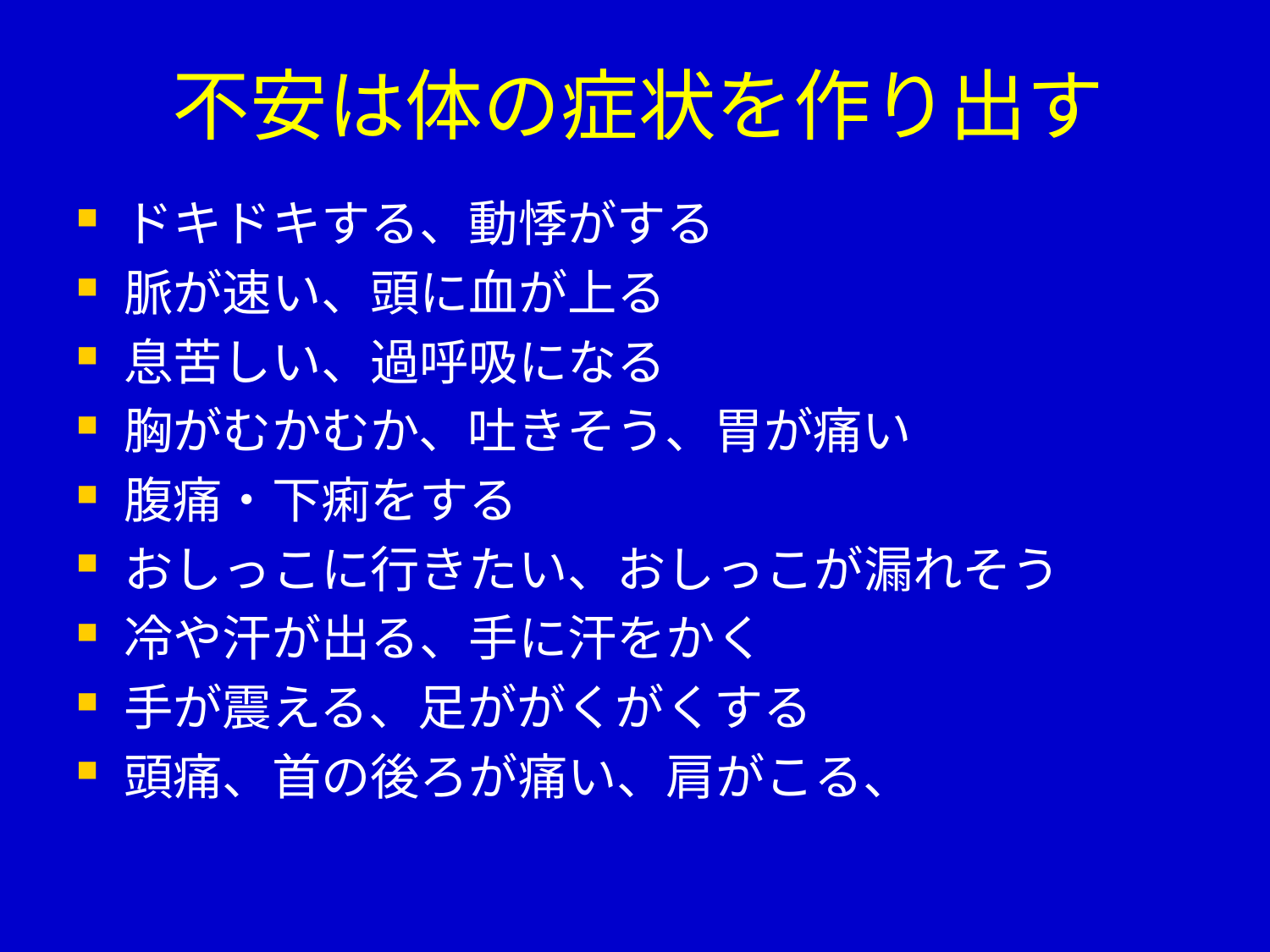

# 不安は体の症状を作り出す
ドキドキする、動悸がする
脈が速い、頭に血が上る
息苦しい、過呼吸になる
胸がむかむか、吐きそう、胃が痛い
腹痛・下痢をする
おしっこに行きたい、おしっこが漏れそう
冷や汗が出る、手に汗をかく
手が震える、足ががくがくする
頭痛、首の後ろが痛い、肩がこる、